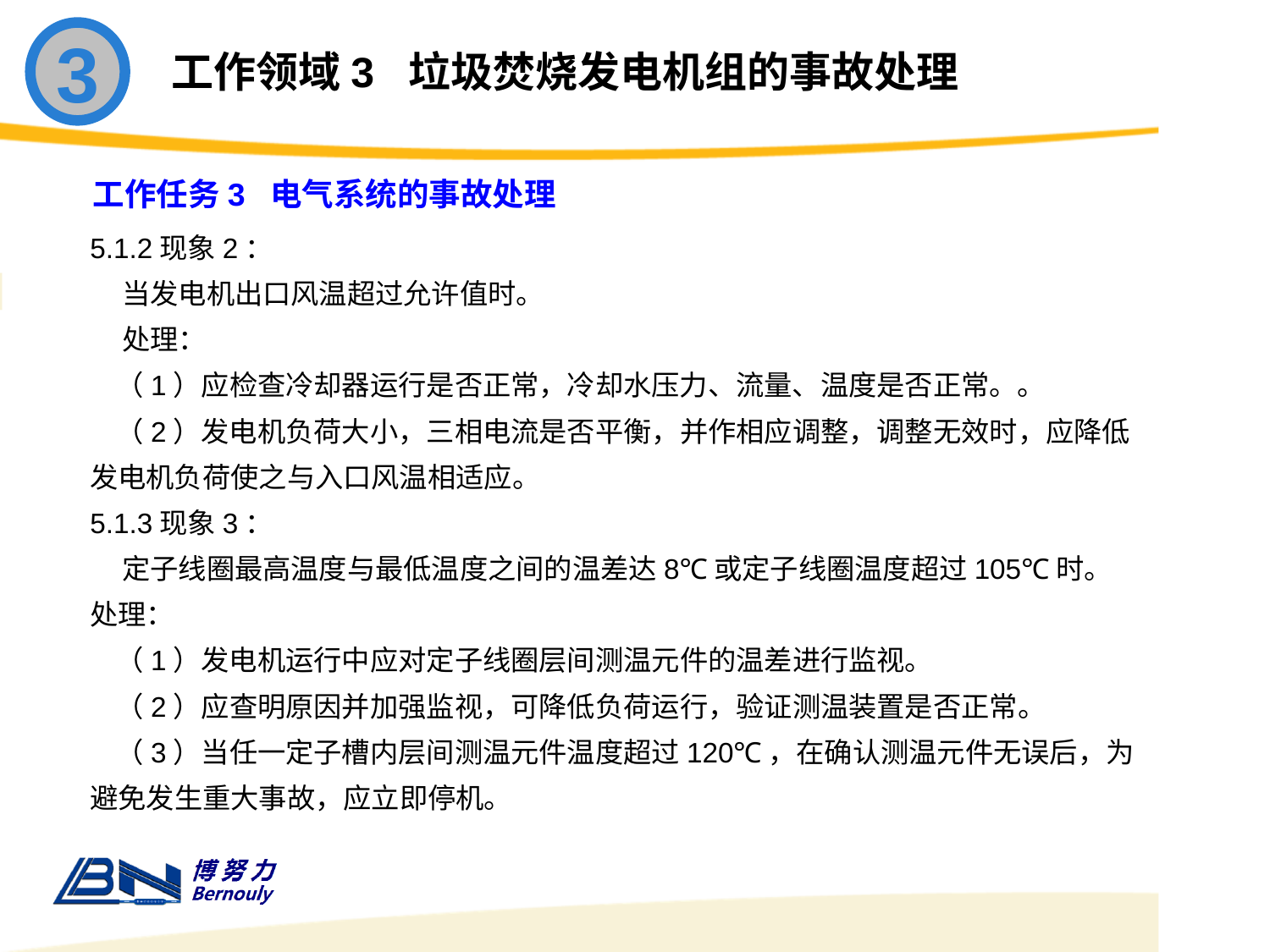

3
工作领域3  垃圾焚烧发电机组的事故处理
工作任务3  电气系统的事故处理
5.1.2现象2：
    当发电机出口风温超过允许值时。
    处理：
   （1）应检查冷却器运行是否正常，冷却水压力、流量、温度是否正常。。
   （2）发电机负荷大小，三相电流是否平衡，并作相应调整，调整无效时，应降低发电机负荷使之与入口风温相适应。
5.1.3现象3：
    定子线圈最高温度与最低温度之间的温差达8℃或定子线圈温度超过105℃时。
处理：
   （1）发电机运行中应对定子线圈层间测温元件的温差进行监视。
   （2）应查明原因并加强监视，可降低负荷运行，验证测温装置是否正常。
   （3）当任一定子槽内层间测温元件温度超过120℃，在确认测温元件无误后，为避免发生重大事故，应立即停机。